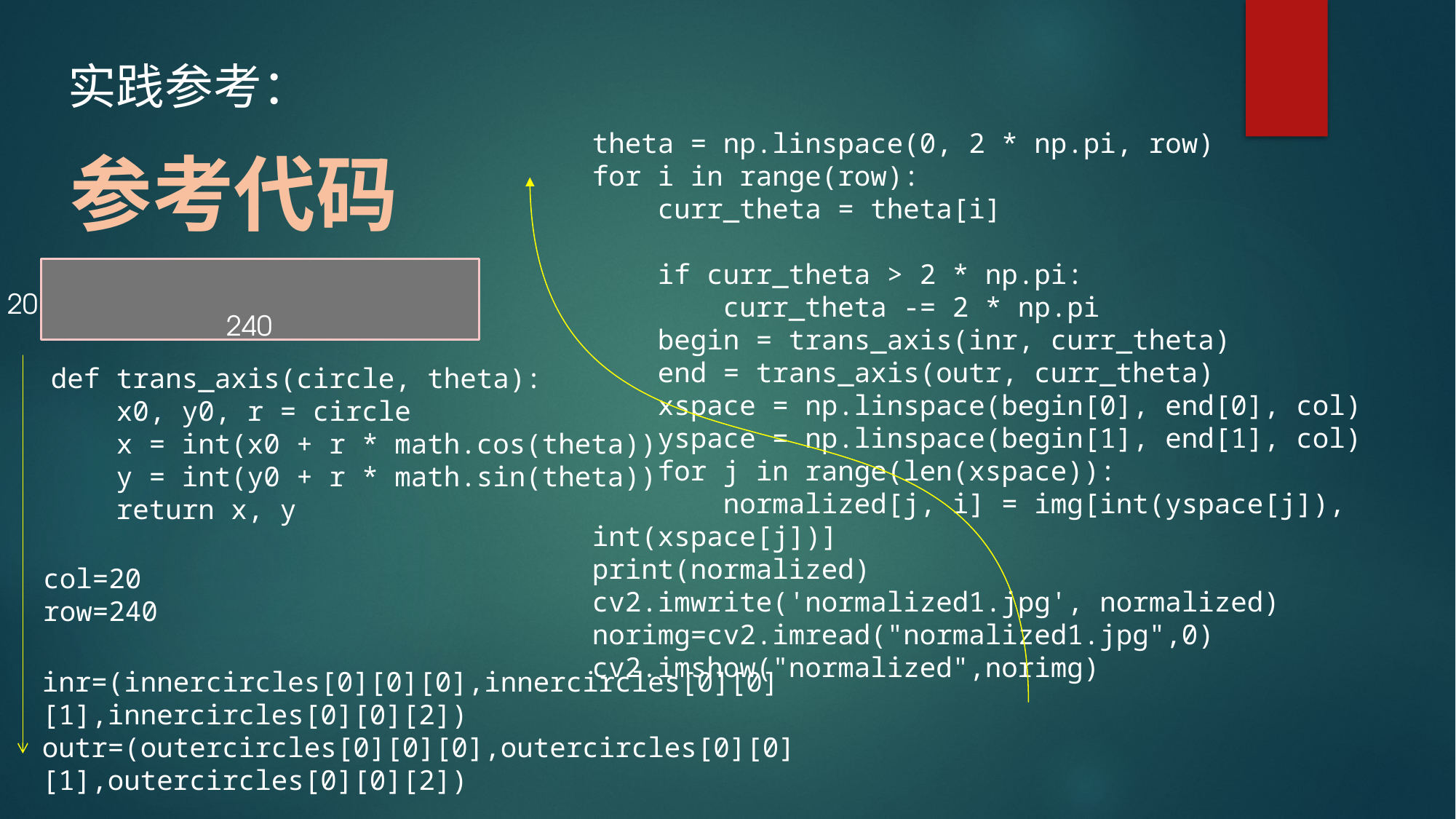

实践参考：
theta = np.linspace(0, 2 * np.pi, row)
for i in range(row):
    curr_theta = theta[i]

    if curr_theta > 2 * np.pi:
        curr_theta -= 2 * np.pi
    begin = trans_axis(inr, curr_theta)
    end = trans_axis(outr, curr_theta)
    xspace = np.linspace(begin[0], end[0], col)
    yspace = np.linspace(begin[1], end[1], col)
    for j in range(len(xspace)):
        normalized[j, i] = img[int(yspace[j]), int(xspace[j])]
print(normalized)
cv2.imwrite('normalized1.jpg', normalized)
norimg=cv2.imread("normalized1.jpg",0)
cv2.imshow("normalized",norimg)
参考代码

20
240
def trans_axis(circle, theta):
    x0, y0, r = circle
    x = int(x0 + r * math.cos(theta))
    y = int(y0 + r * math.sin(theta))
    return x, y
col=20
row=240
inr=(innercircles[0][0][0],innercircles[0][0][1],innercircles[0][0][2])
outr=(outercircles[0][0][0],outercircles[0][0][1],outercircles[0][0][2])